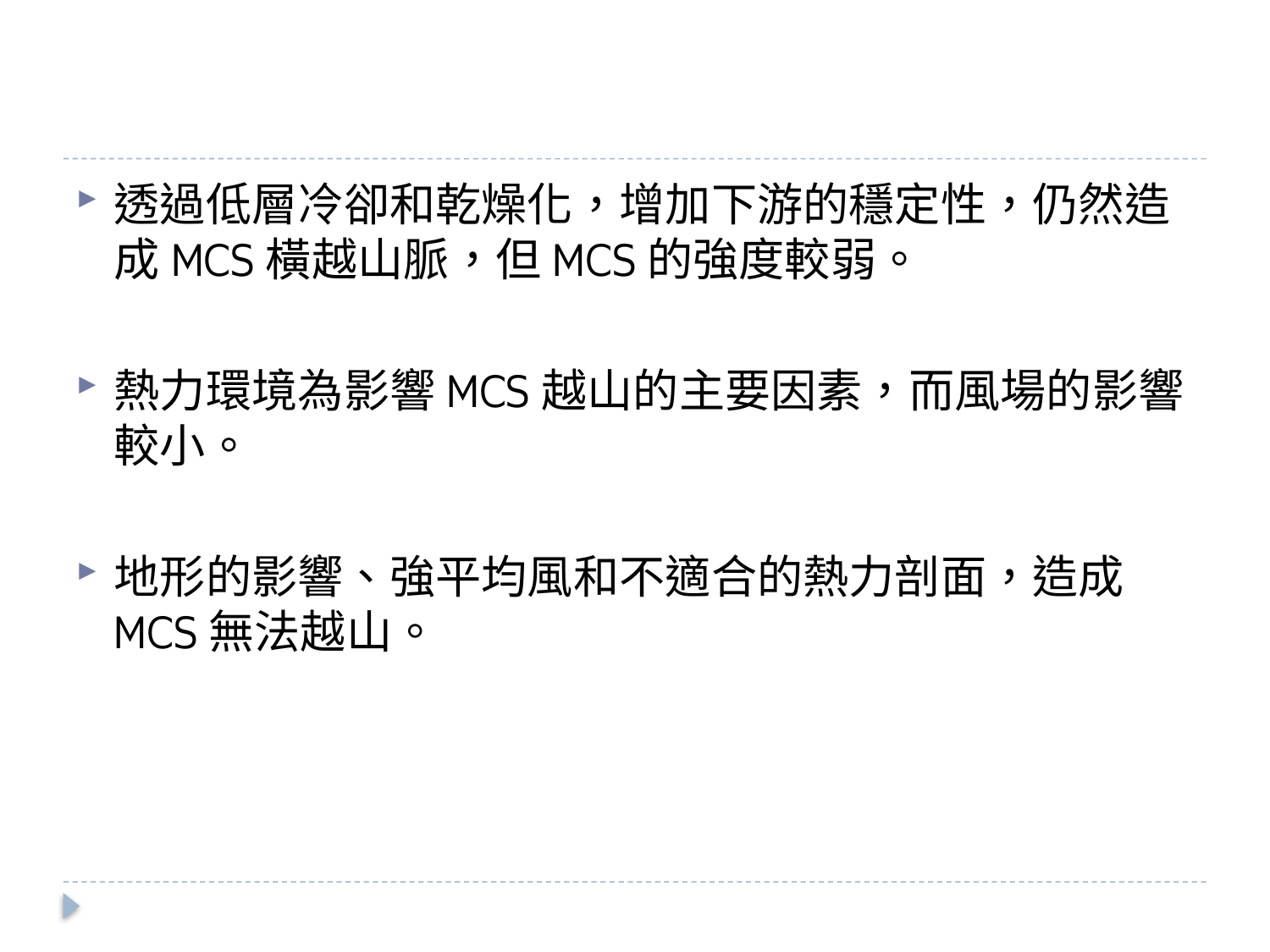

#
透過低層冷卻和乾燥化，增加下游的穩定性，仍然造成MCS橫越山脈，但MCS的強度較弱。

熱力環境為影響MCS越山的主要因素，而風場的影響較小。

地形的影響、強平均風和不適合的熱力剖面，造成MCS無法越山。